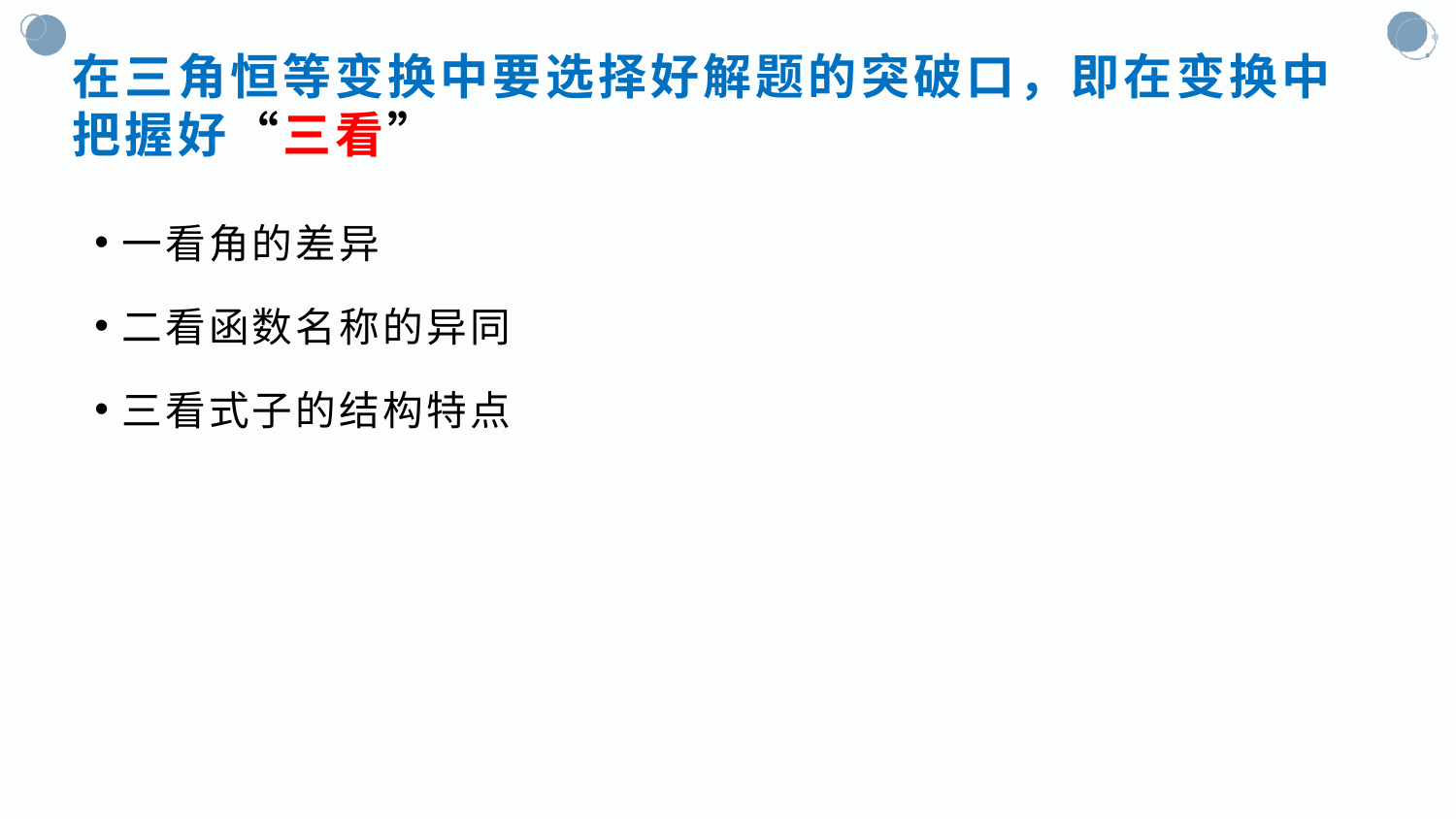

# 在三角恒等变换中要选择好解题的突破口，即在变换中把握好“三看”
一看角的差异
二看函数名称的异同
三看式子的结构特点